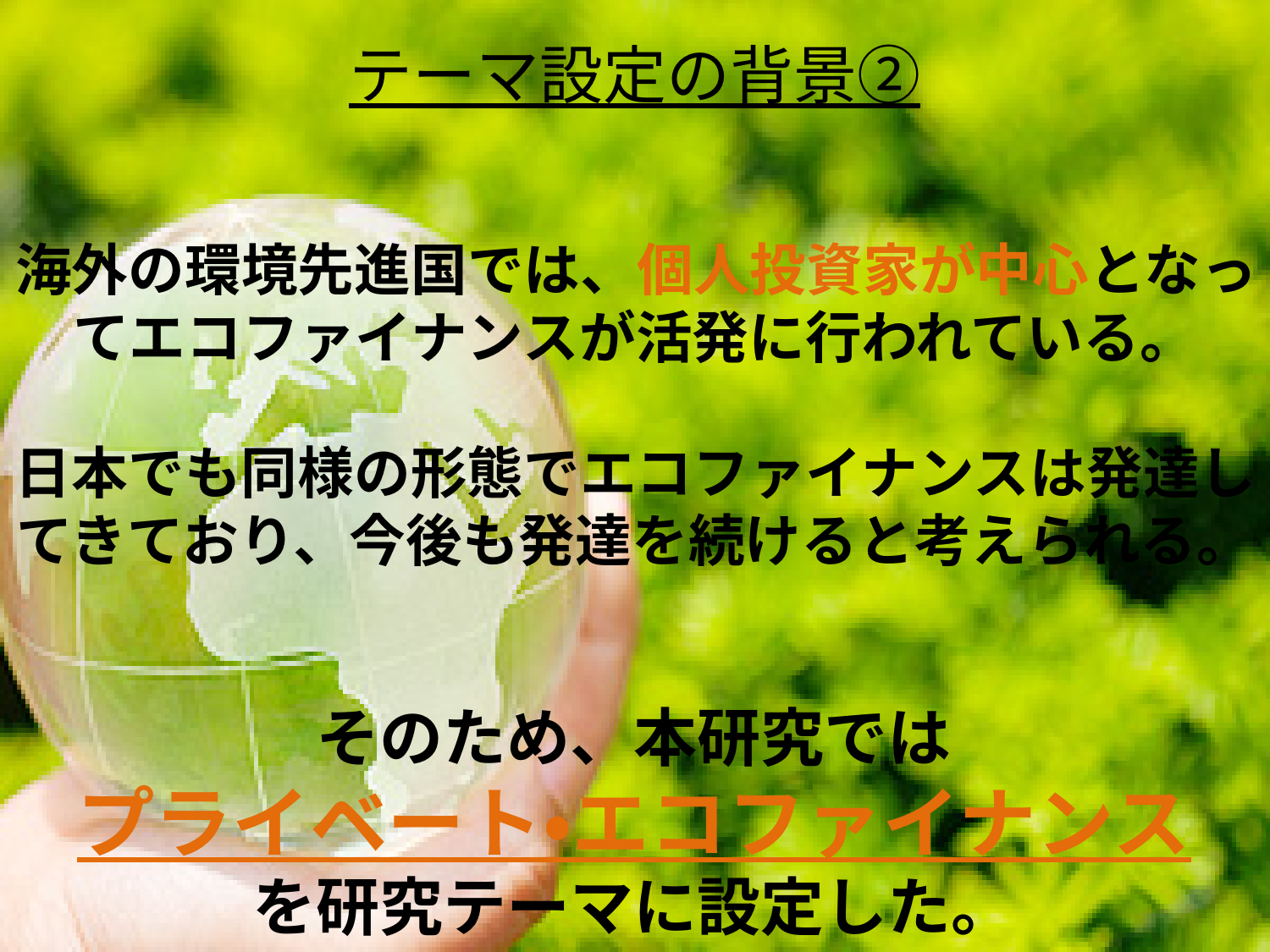

テーマ設定の背景②
海外の環境先進国では、個人投資家が中心となってエコファイナンスが活発に行われている。

日本でも同様の形態でエコファイナンスは発達してきており、今後も発達を続けると考えられる。

そのため、本研究では
プライベート・エコファイナンス
を研究テーマに設定した。